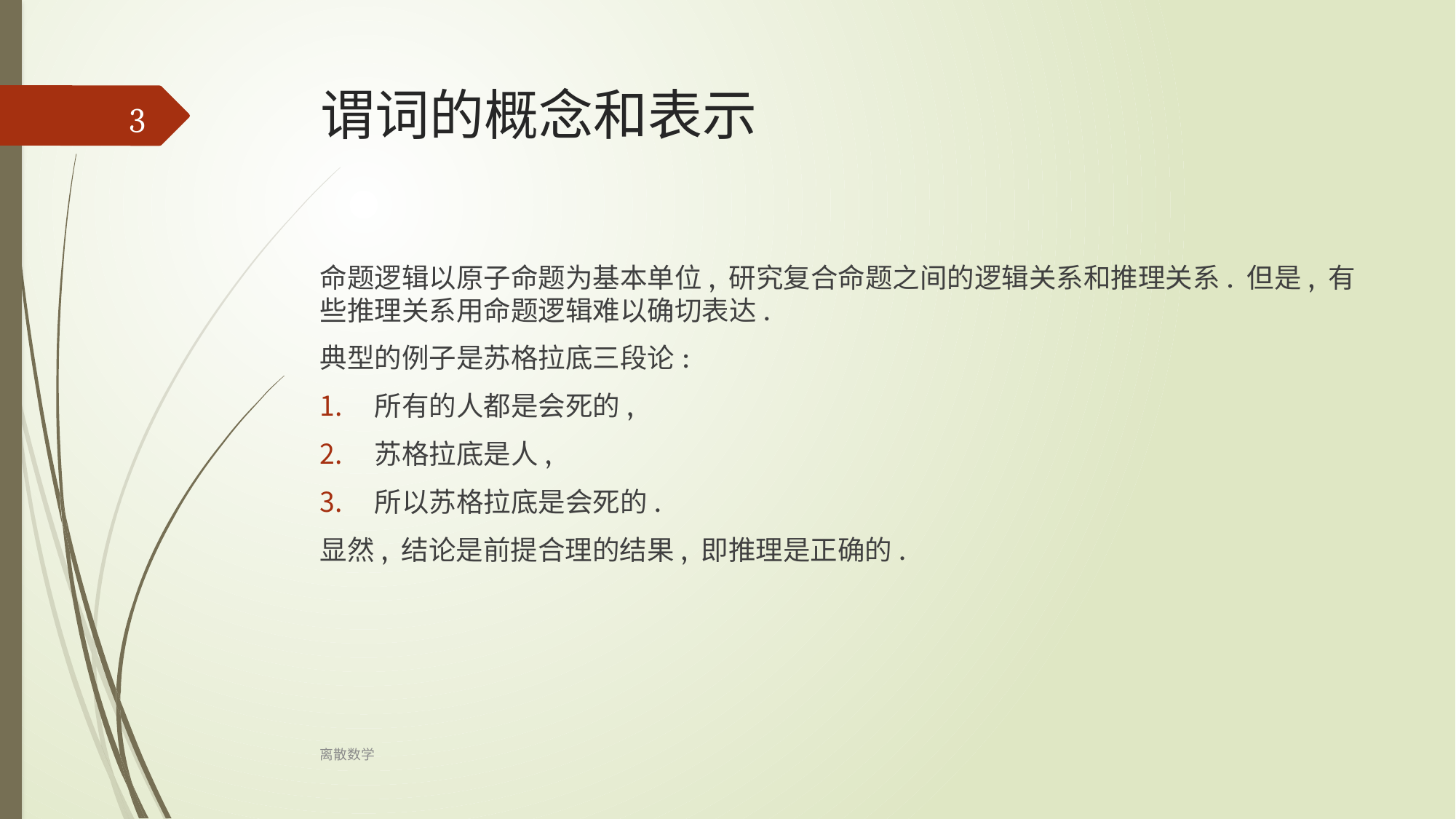

# 谓词的概念和表示
3
命题逻辑以原子命题为基本单位, 研究复合命题之间的逻辑关系和推理关系. 但是, 有些推理关系用命题逻辑难以确切表达.
典型的例子是苏格拉底三段论:
所有的人都是会死的,
苏格拉底是人,
所以苏格拉底是会死的.
显然, 结论是前提合理的结果, 即推理是正确的.
离散数学